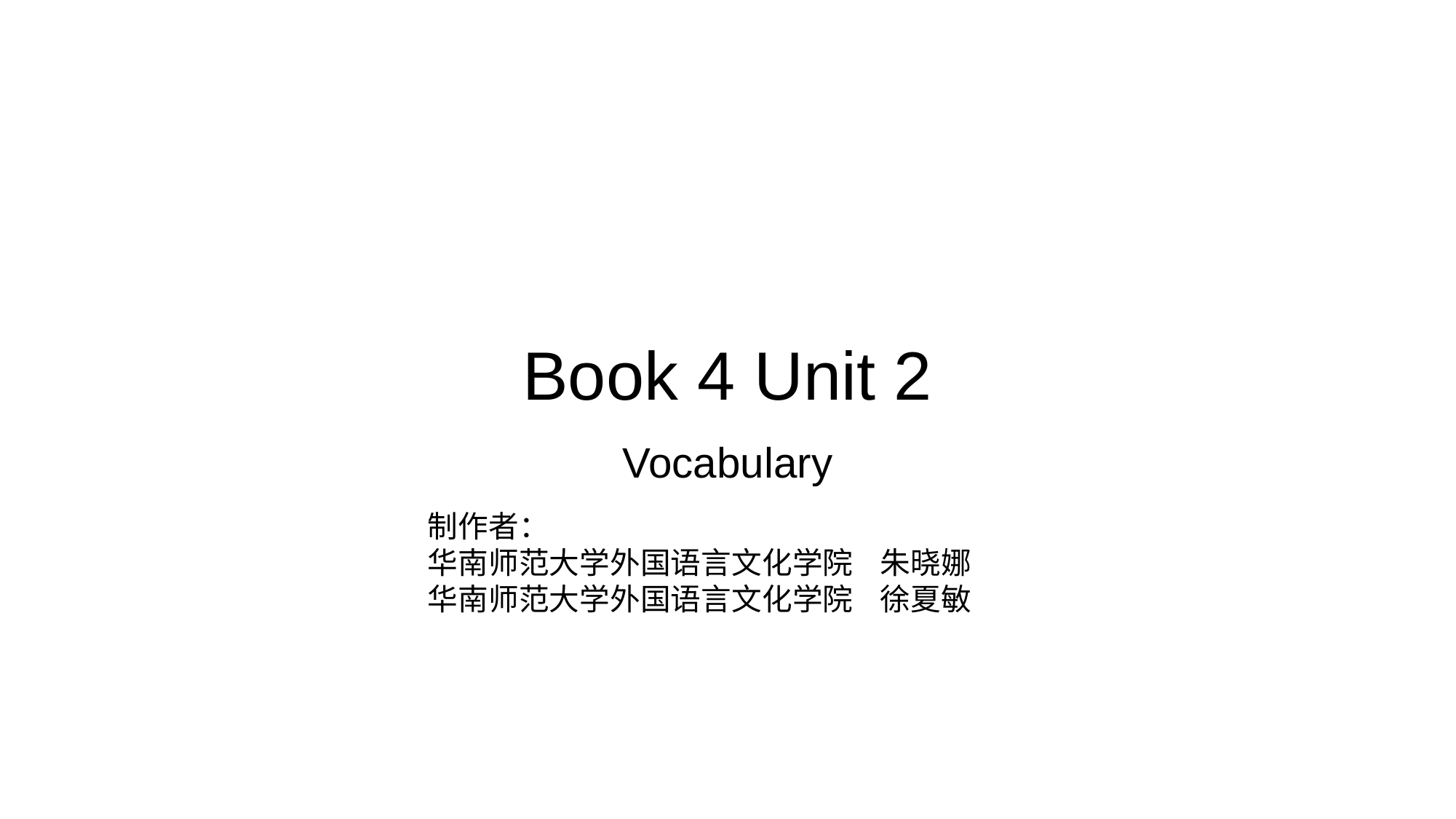

# Book 4 Unit 2
Vocabulary
制作者：
华南师范大学外国语言文化学院    朱晓娜
华南师范大学外国语言文化学院    徐夏敏